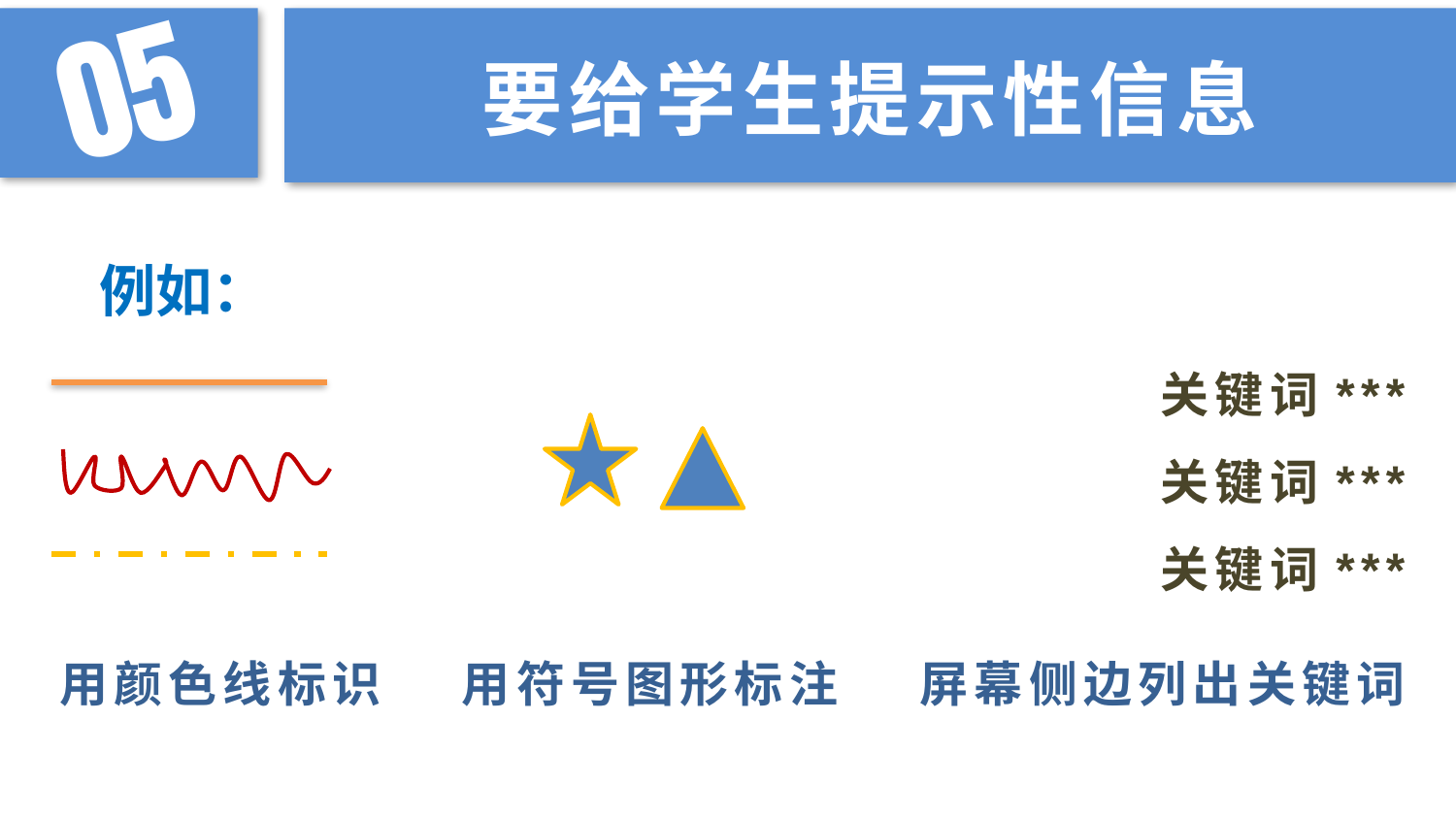

05

要给学生提示性信息
例如：
关键词***
关键词***
关键词***

用符号图形标注
用颜色线标识
屏幕侧边列出关键词